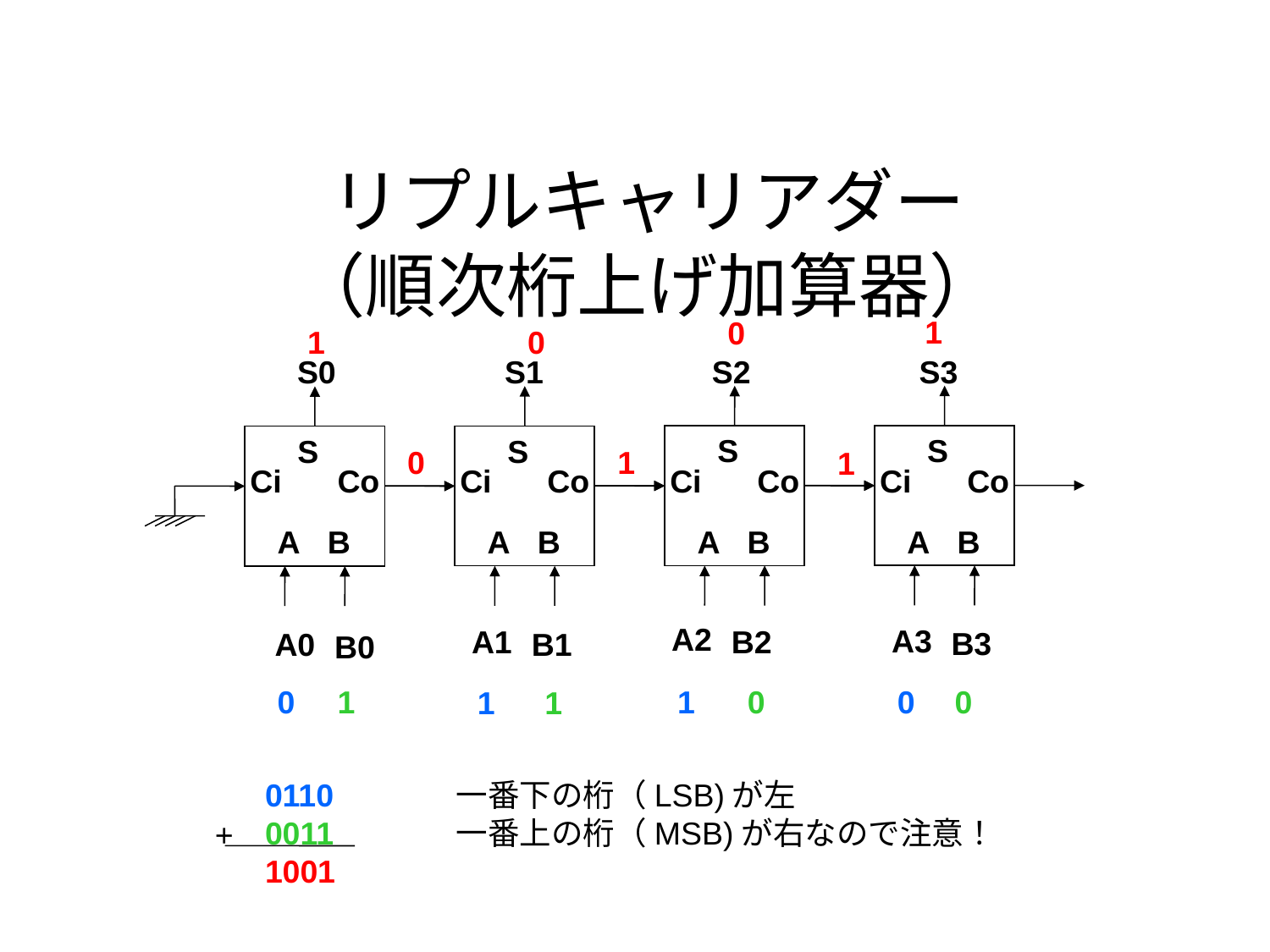

# リプルキャリアダー （順次桁上げ加算器）
1
0
1
0
S0
S1
S2
S3

S

Ci
Co

A
B

S

Ci
Co

A
B

S

Ci
Co

A
B

S

Ci
Co

A
B

0
1
1

A2
A3
A1
B2
B3
A0
B1
B0
0
1
1
0
0
0
1
1
0110
0011
1001
一番下の桁（LSB)が左
一番上の桁（MSB)が右なので注意！
+